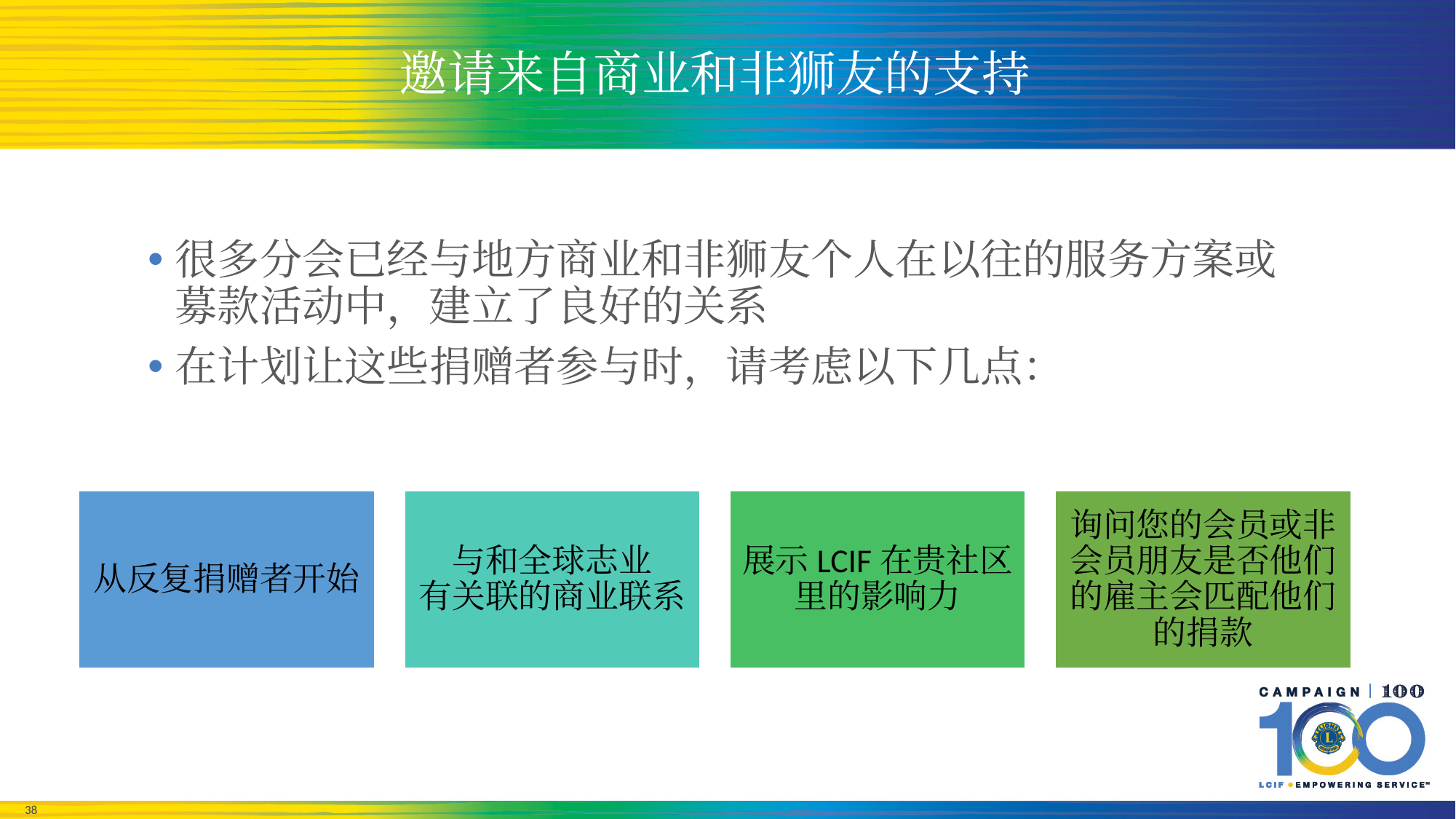

# 邀请来自商业和非狮友的支持
很多分会已经与地方商业和非狮友个人在以往的服务方案或募款活动中，建立了良好的关系
在计划让这些捐赠者参与时，请考虑以下几点：

从反复捐赠者开始
与和全球志业
有关联的商业联系
展示LCIF在贵社区里的影响力
询问您的会员或非会员朋友是否他们的雇主会匹配他们的捐款